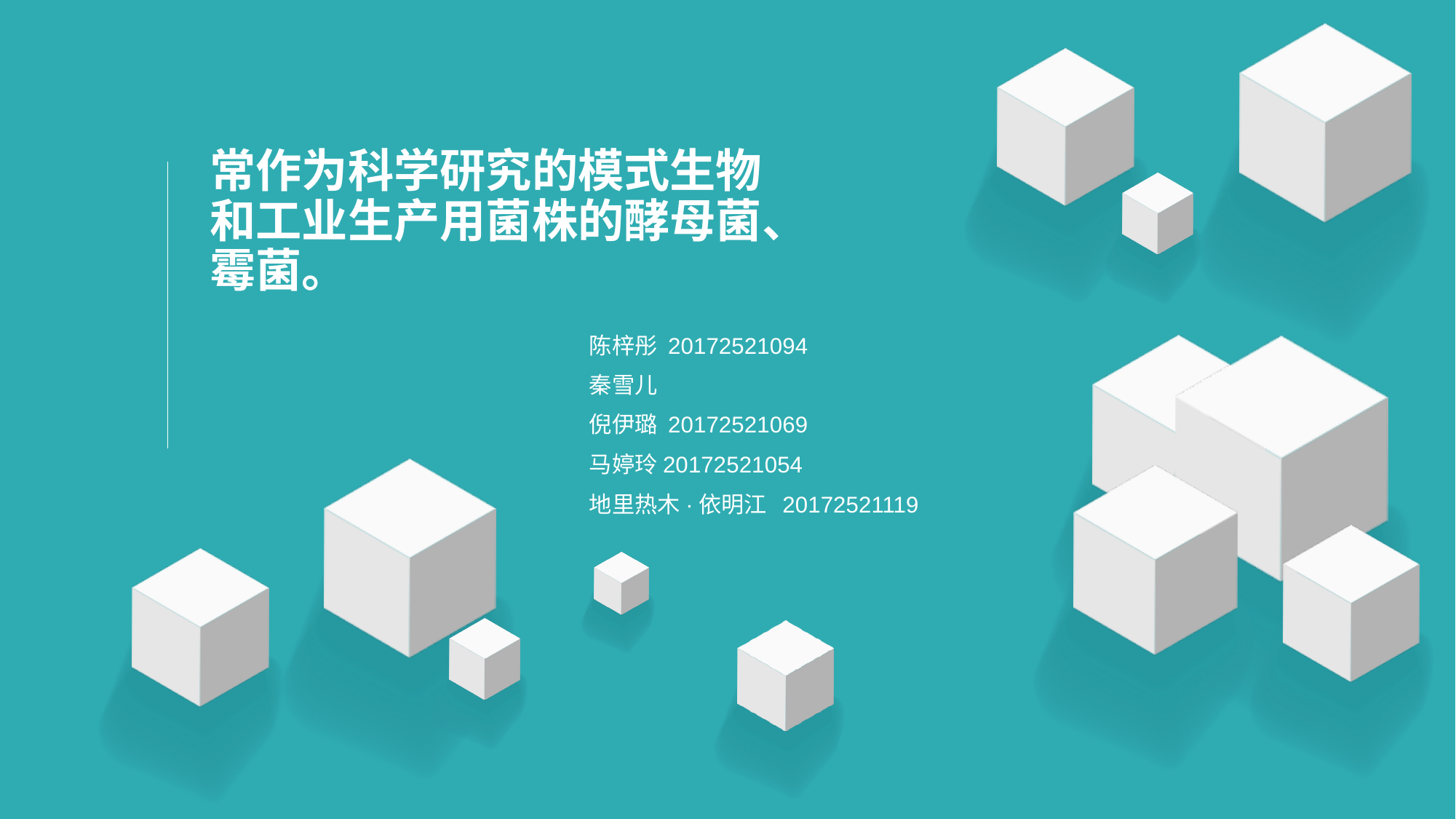

# 常作为科学研究的模式生物和工业生产用菌株的酵母菌、霉菌。
陈梓彤 20172521094
秦雪儿
倪伊璐 20172521069
马婷玲20172521054
地里热木·依明江  20172521119